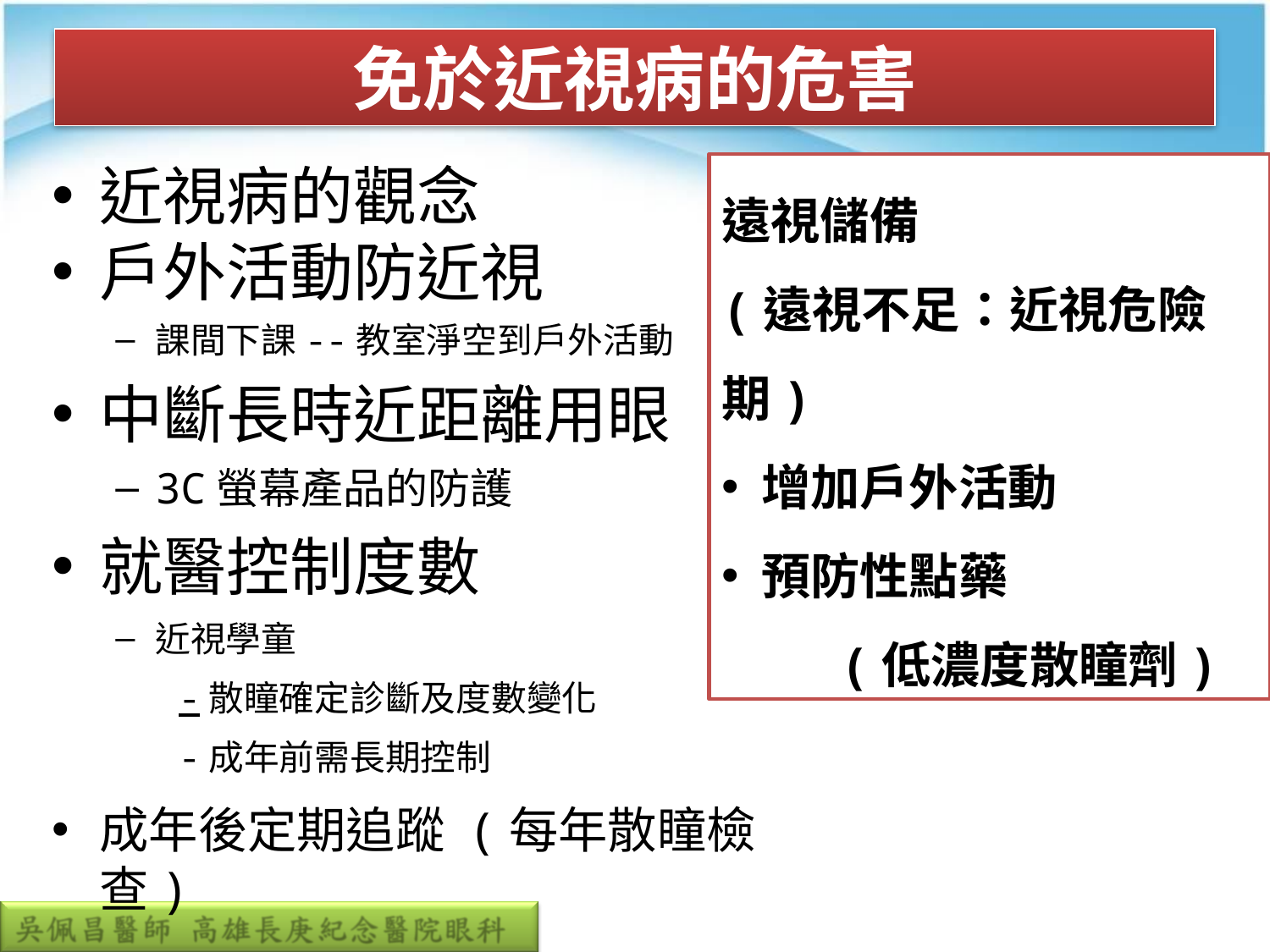

免於近視病的危害
近視病的觀念
戶外活動防近視
課間下課--教室淨空到戶外活動
中斷長時近距離用眼
3C螢幕產品的防護
就醫控制度數
近視學童
-散瞳確定診斷及度數變化
-成年前需長期控制
成年後定期追蹤 (每年散瞳檢查)
遠視儲備
(遠視不足：近視危險期)
增加戶外活動
預防性點藥
    (低濃度散瞳劑)